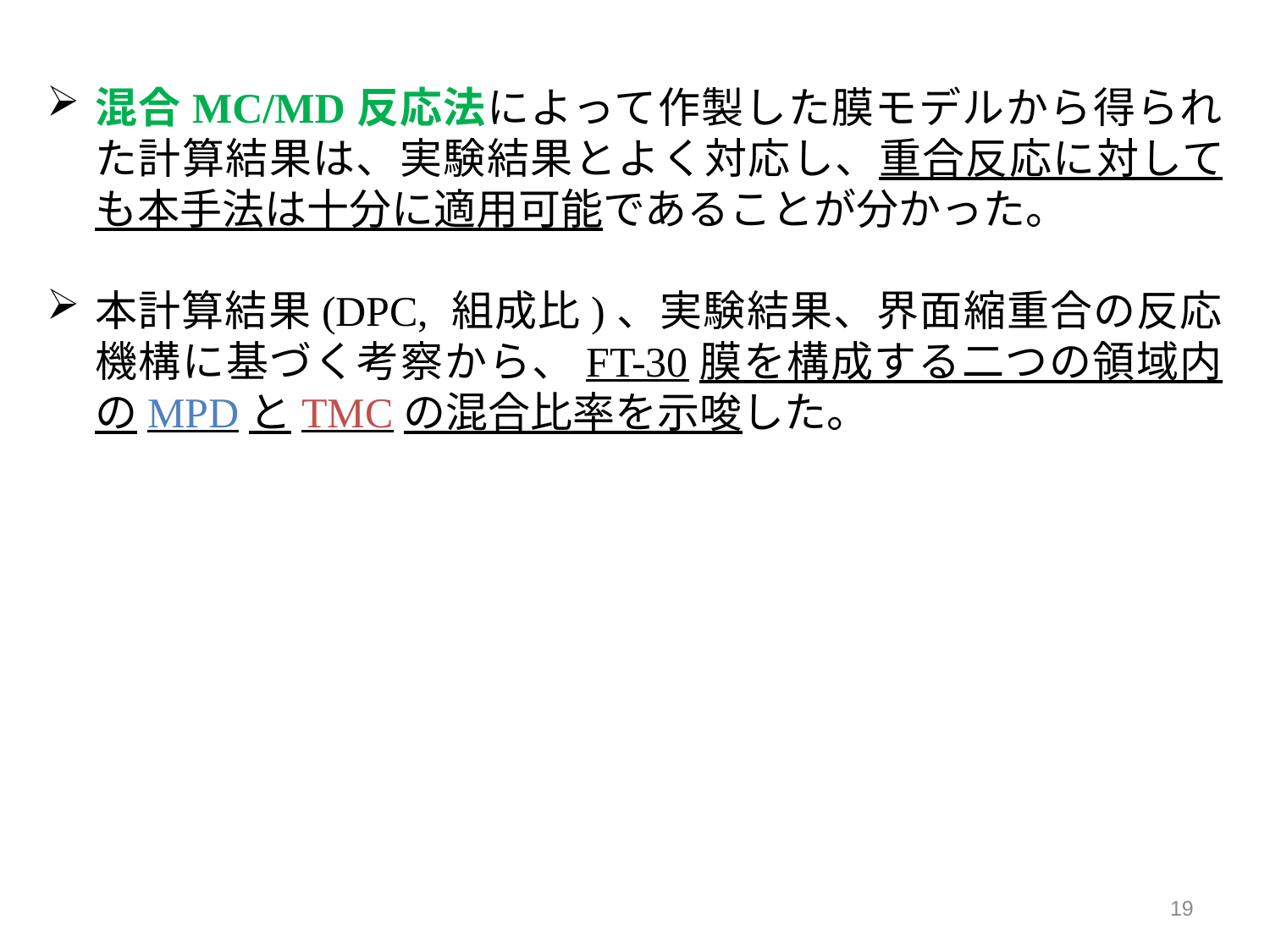

混合MC/MD反応法によって作製した膜モデルから得られた計算結果は、実験結果とよく対応し、重合反応に対しても本手法は十分に適用可能であることが分かった。

本計算結果(DPC, 組成比)、実験結果、界面縮重合の反応機構に基づく考察から、FT-30膜を構成する二つの領域内のMPDとTMCの混合比率を示唆した。
19